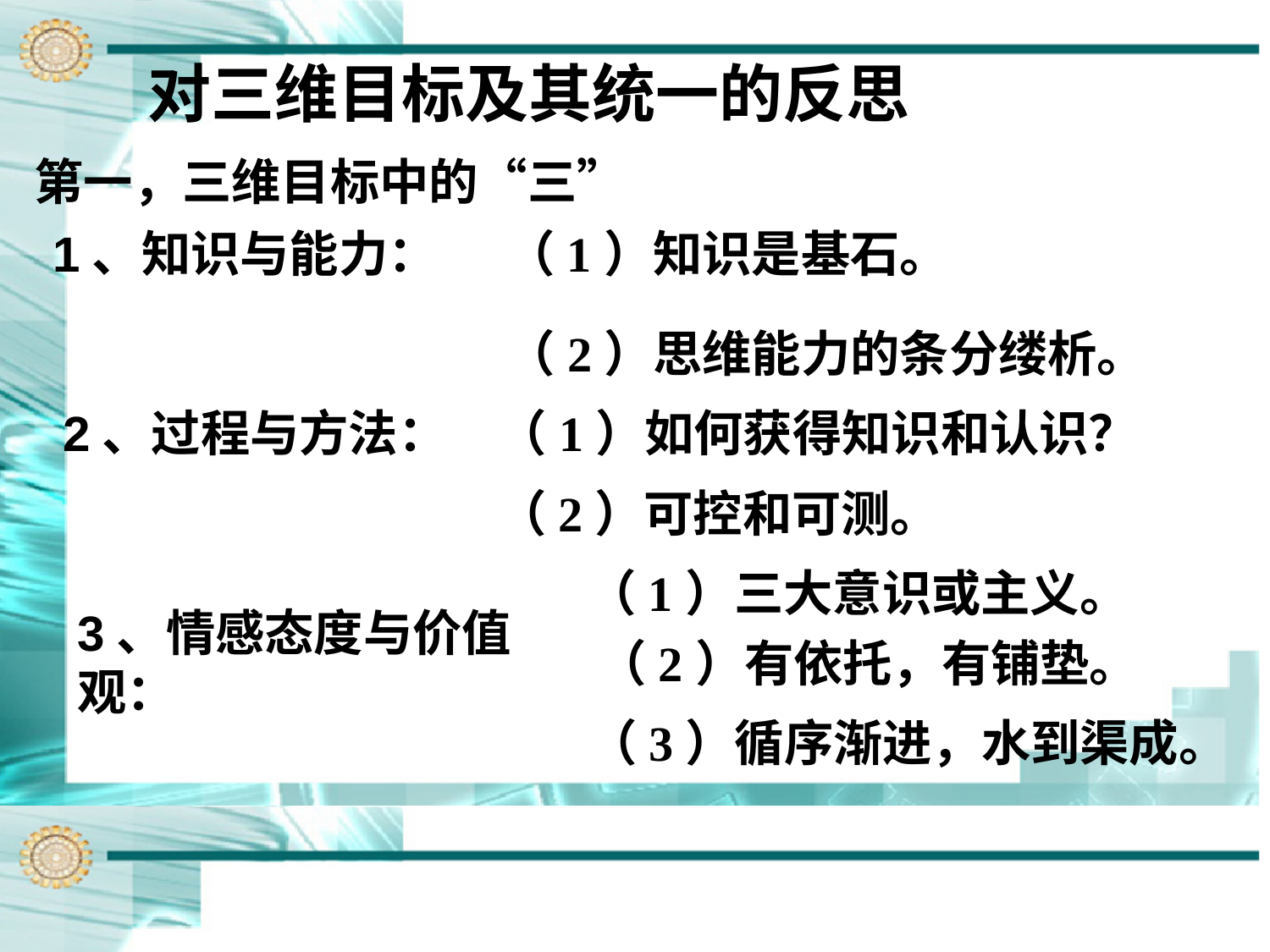

对三维目标及其统一的反思
第一，三维目标中的“三”
1、知识与能力：
（1）知识是基石。
（2）思维能力的条分缕析。
2、过程与方法：
（1）如何获得知识和认识？
（2）可控和可测。
（1）三大意识或主义。
3、情感态度与价值观：
（2）有依托，有铺垫。
（3）循序渐进，水到渠成。